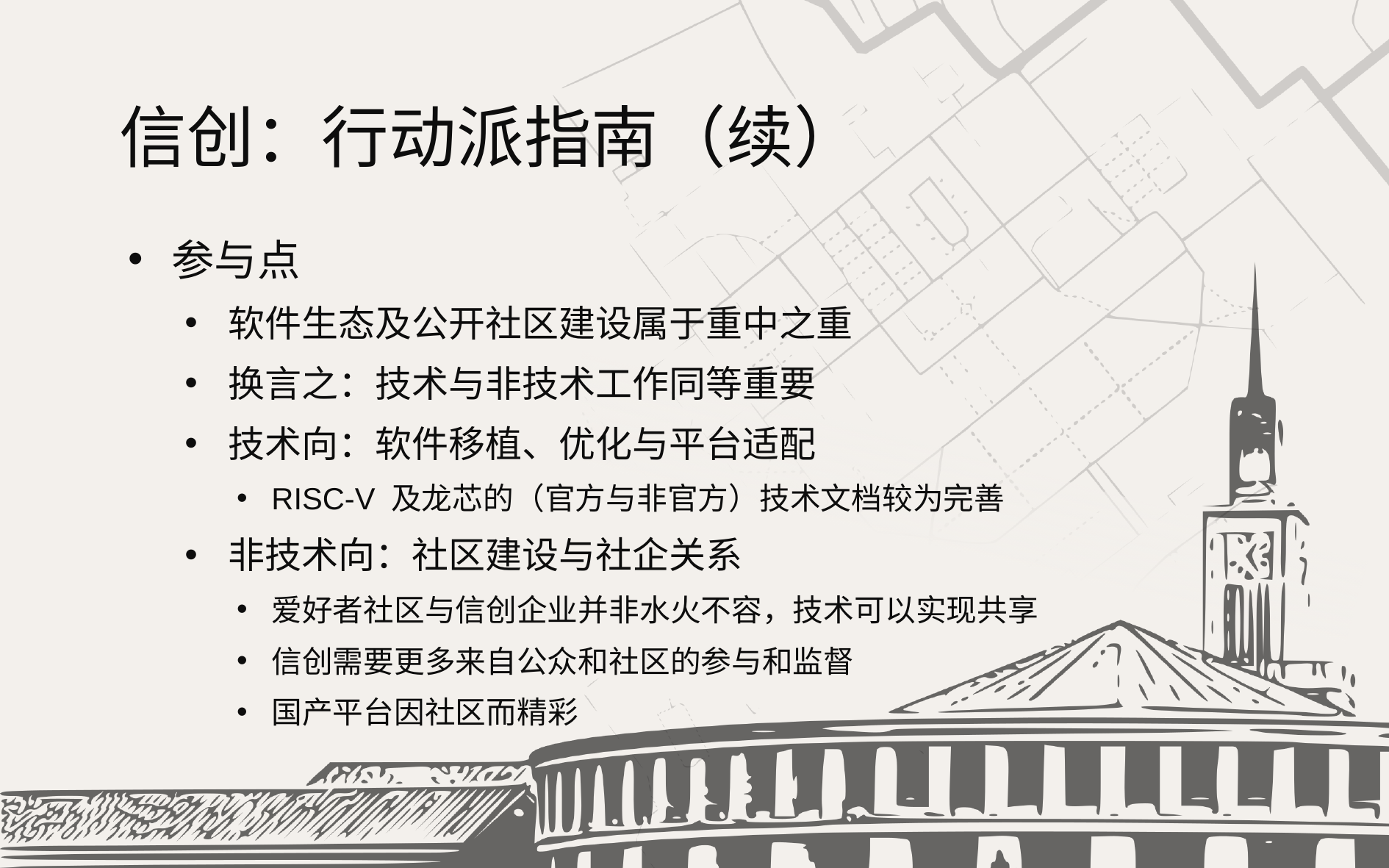

# 信创：行动派指南（续）
参与点
软件生态及公开社区建设属于重中之重
换言之：技术与非技术工作同等重要
技术向：软件移植、优化与平台适配
RISC-V 及龙芯的（官方与非官方）技术文档较为完善
非技术向：社区建设与社企关系
爱好者社区与信创企业并非水火不容，技术可以实现共享
信创需要更多来自公众和社区的参与和监督
国产平台因社区而精彩